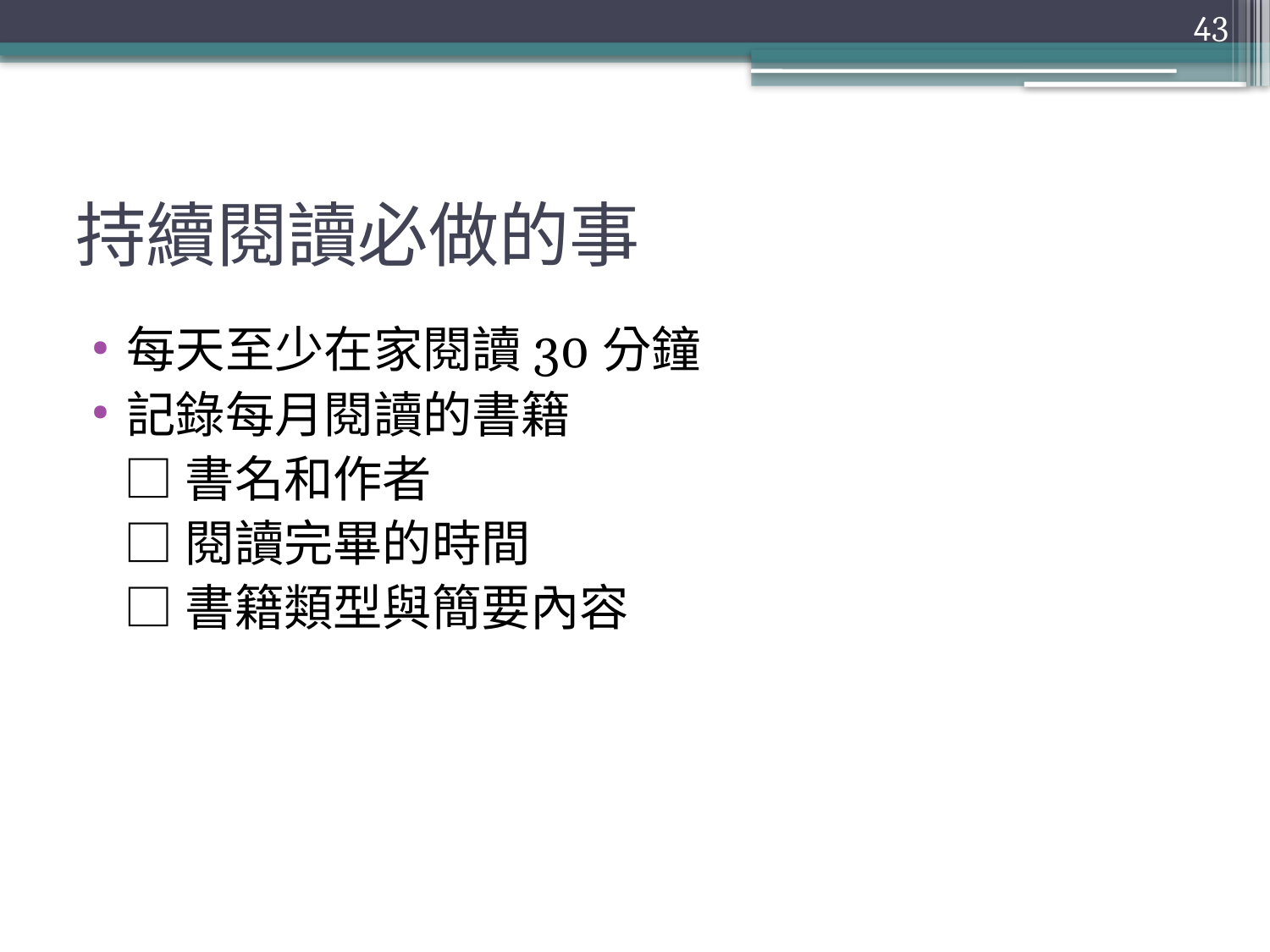

43

# 持續閱讀必做的事
每天至少在家閱讀30分鐘
記錄每月閱讀的書籍
   □書名和作者
   □閱讀完畢的時間
   □書籍類型與簡要內容